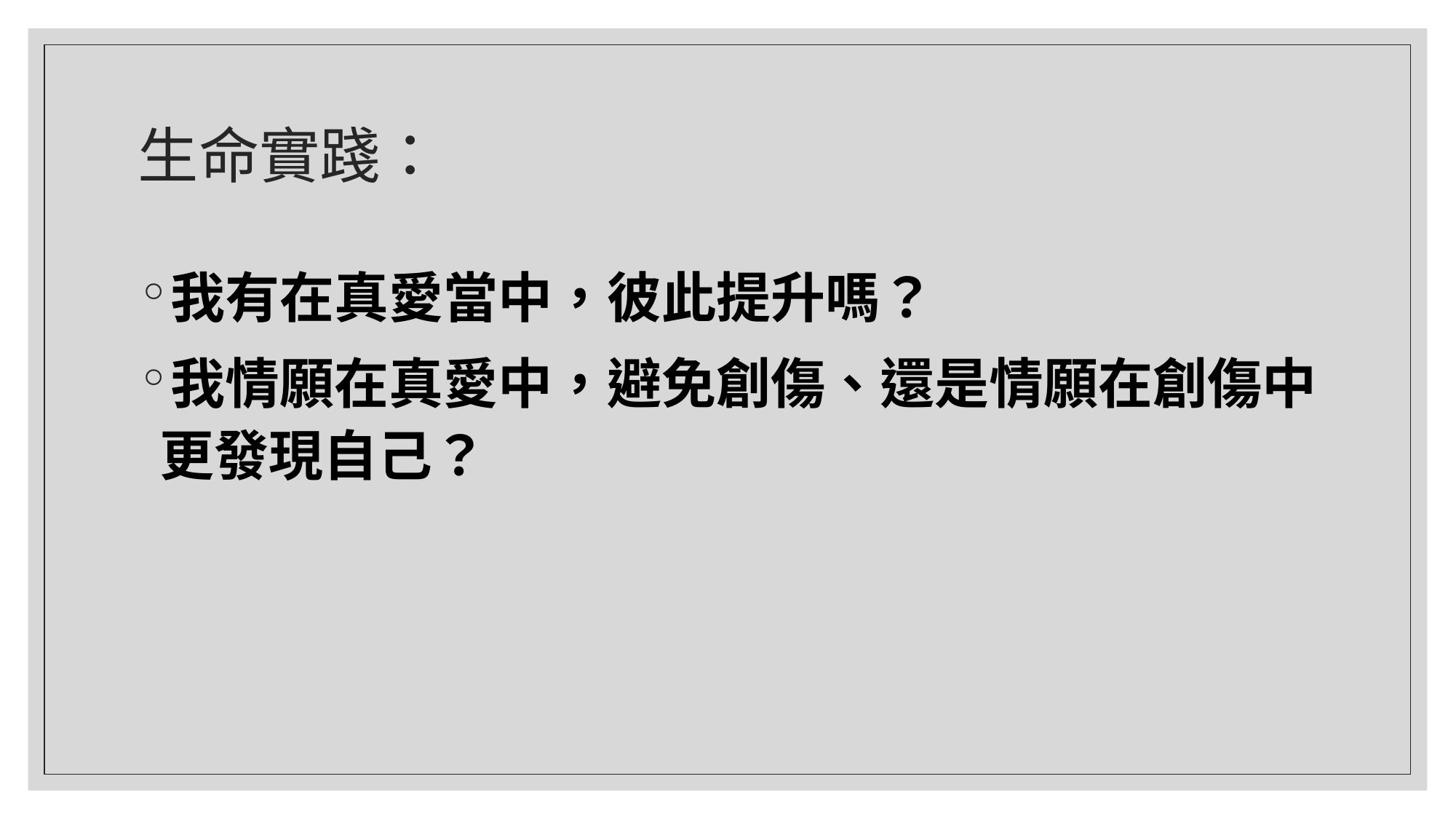

# 生命實踐：
我有在真愛當中，彼此提升嗎？
我情願在真愛中，避免創傷、還是情願在創傷中更發現自己？